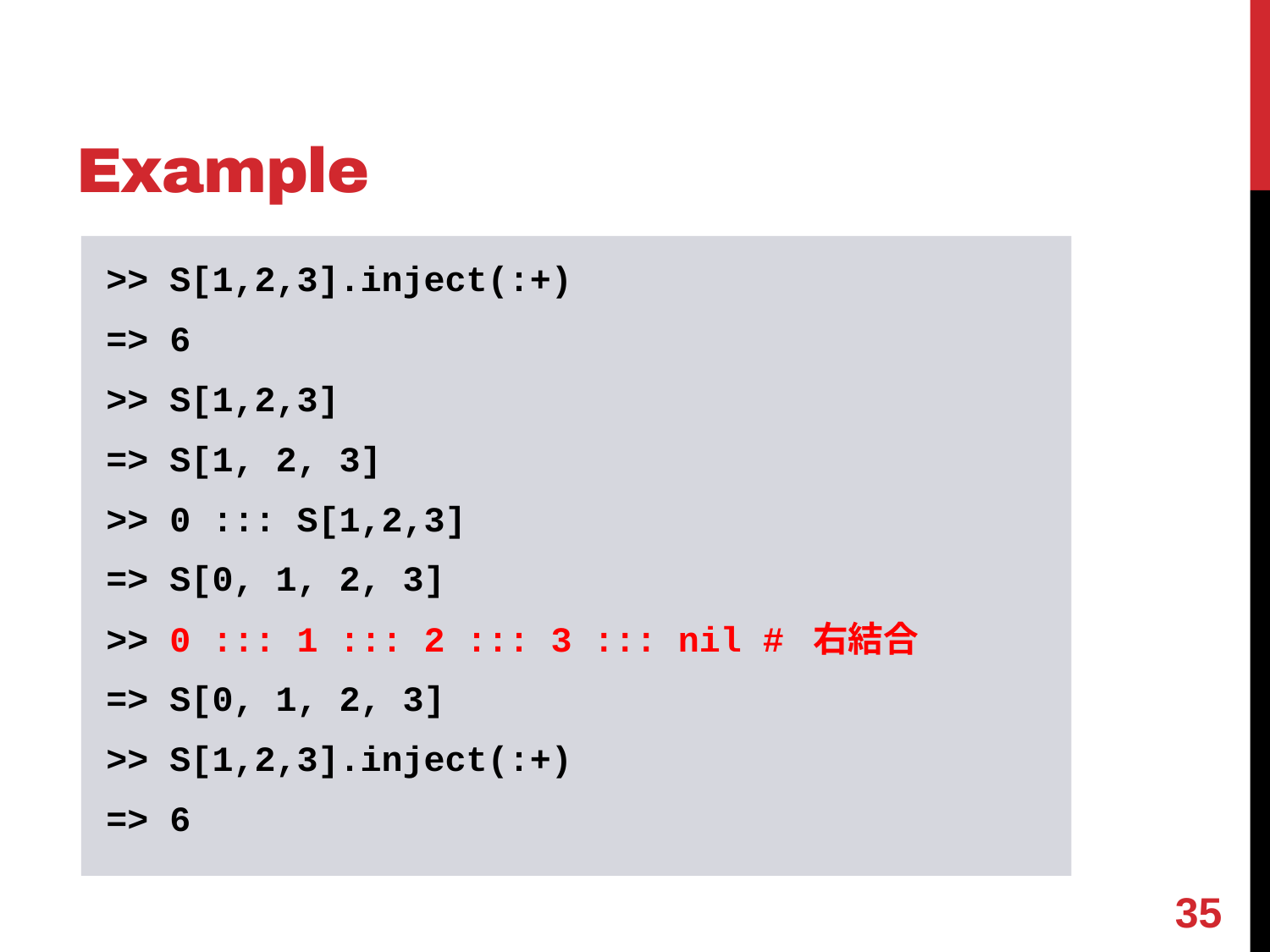

# Example
>> S[1,2,3].inject(:+)
=> 6
>> S[1,2,3]
=> S[1, 2, 3]
>> 0 ::: S[1,2,3]
=> S[0, 1, 2, 3]
>> 0 ::: 1 ::: 2 ::: 3 ::: nil # 右結合
=> S[0, 1, 2, 3]
>> S[1,2,3].inject(:+)
=> 6

35